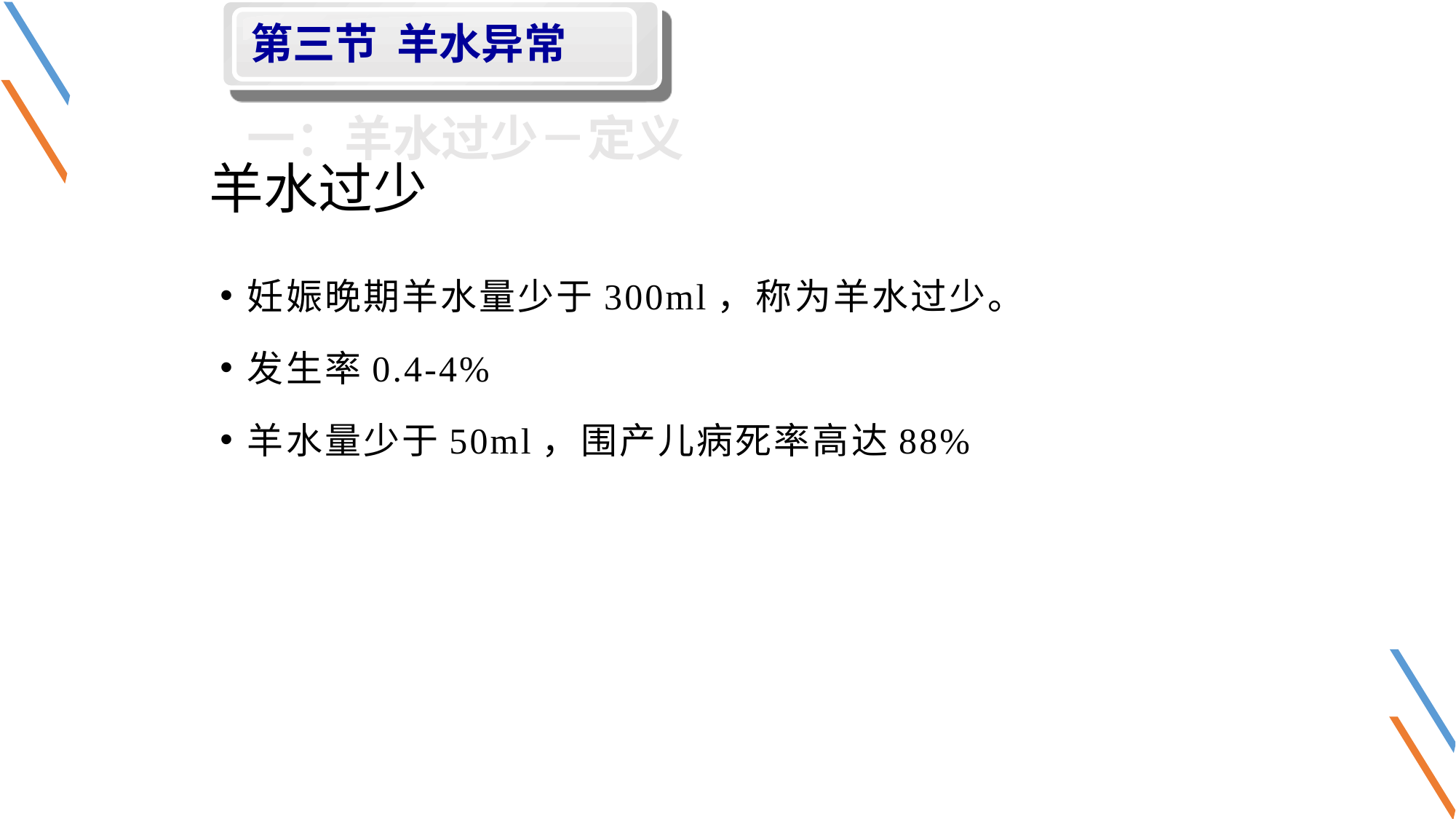

第三节  羊水异常

一：羊水过少－定义
羊水过少
妊娠晚期羊水量少于300ml，称为羊水过少。
发生率0.4-4%
羊水量少于50ml，围产儿病死率高达88%